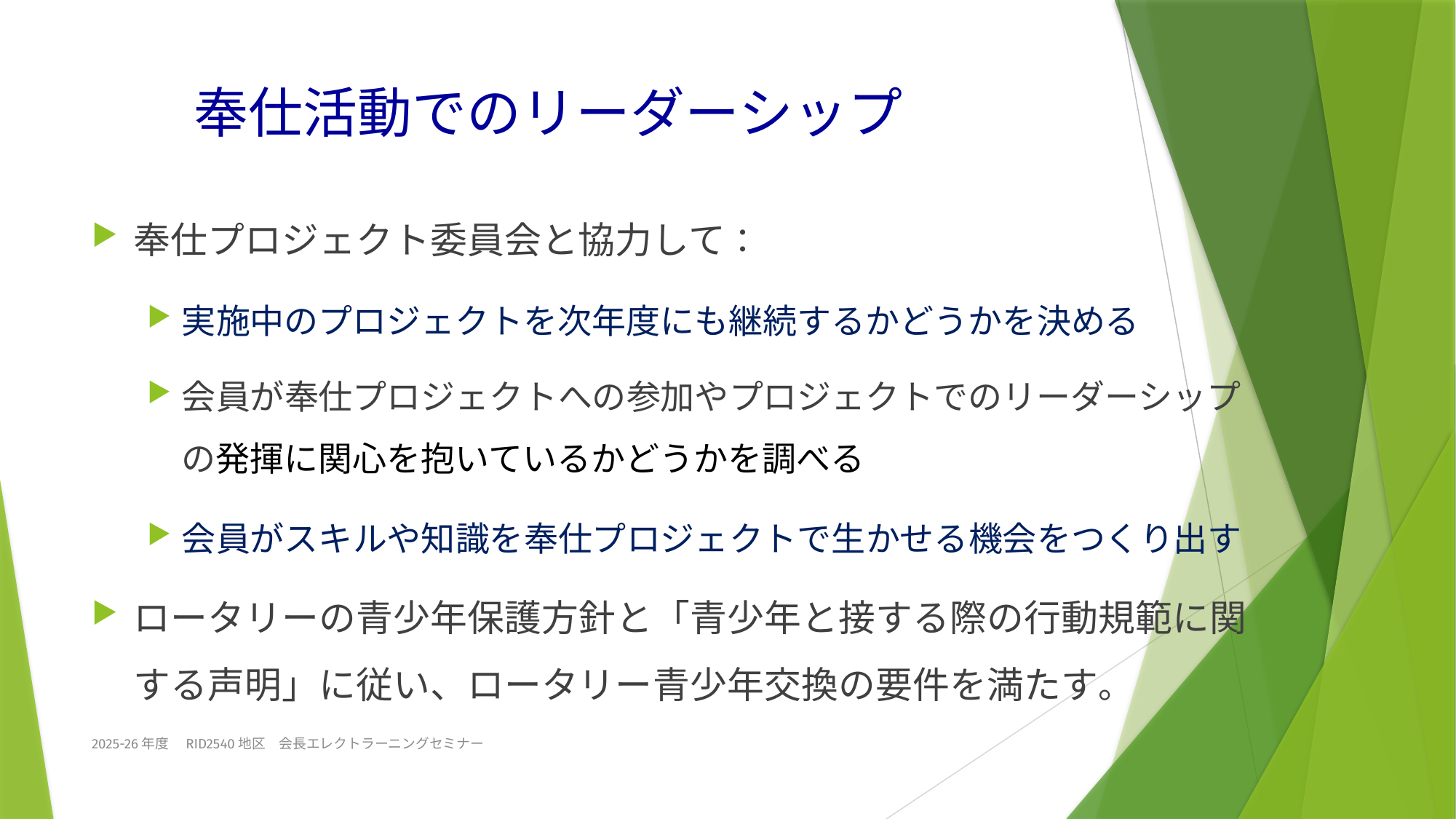

# 奉仕活動でのリーダーシップ
奉仕プロジェクト委員会と協力して：
実施中のプロジェクトを次年度にも継続するかどうかを決める
会員が奉仕プロジェクトへの参加やプロジェクトでのリーダーシップの発揮に関心を抱いているかどうかを調べる
会員がスキルや知識を奉仕プロジェクトで生かせる機会をつくり出す
ロータリーの青少年保護方針と「青少年と接する際の行動規範に関する声明」に従い、ロータリー青少年交換の要件を満たす。

2025-26年度　RID2540地区　会長エレクトラーニングセミナー